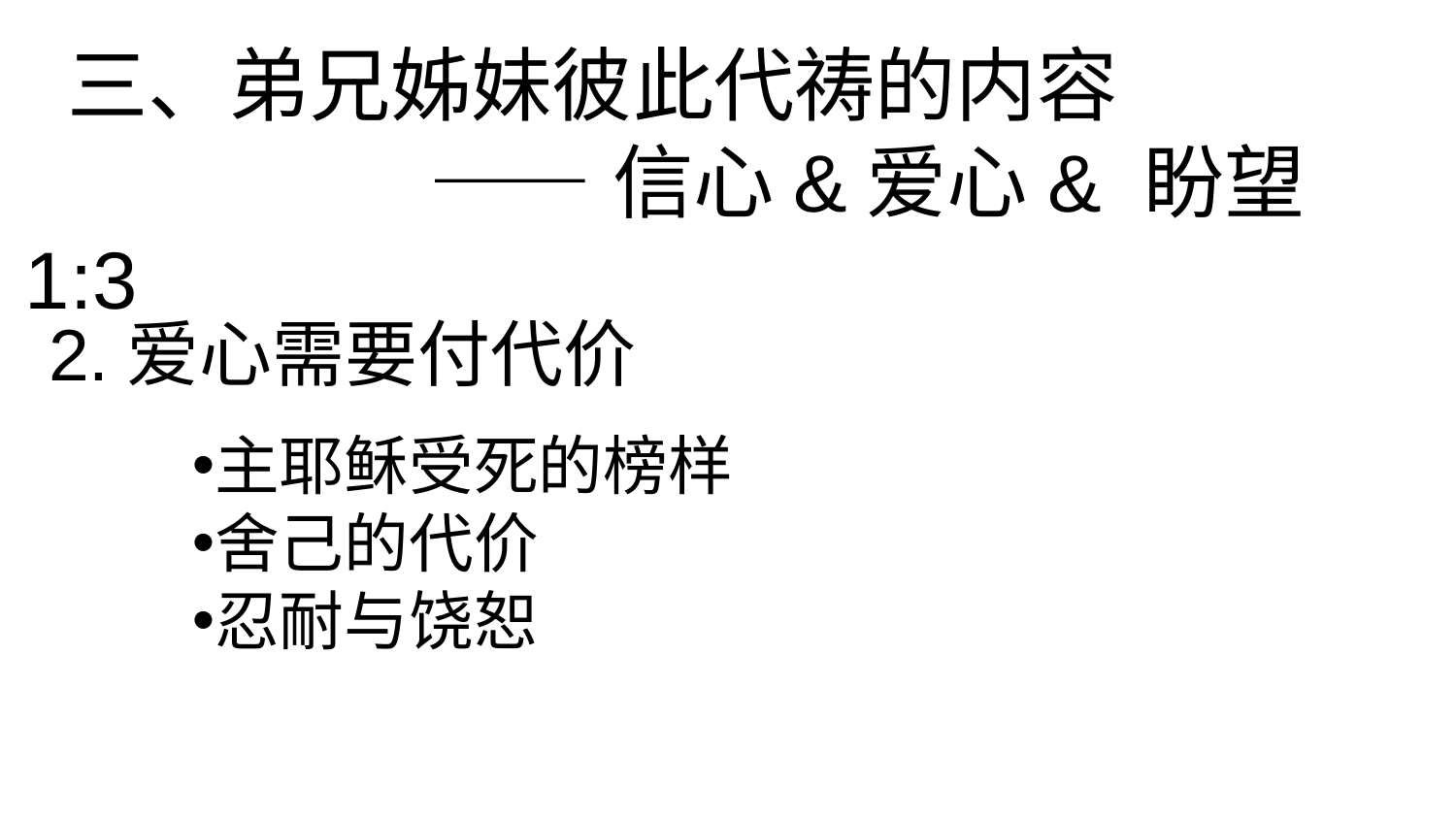

三、弟兄姊妹彼此代祷的内容
                    ——信心&爱心& 盼望1:3
# 2.爱心需要付代价
主耶稣受死的榜样
舍己的代价
忍耐与饶恕